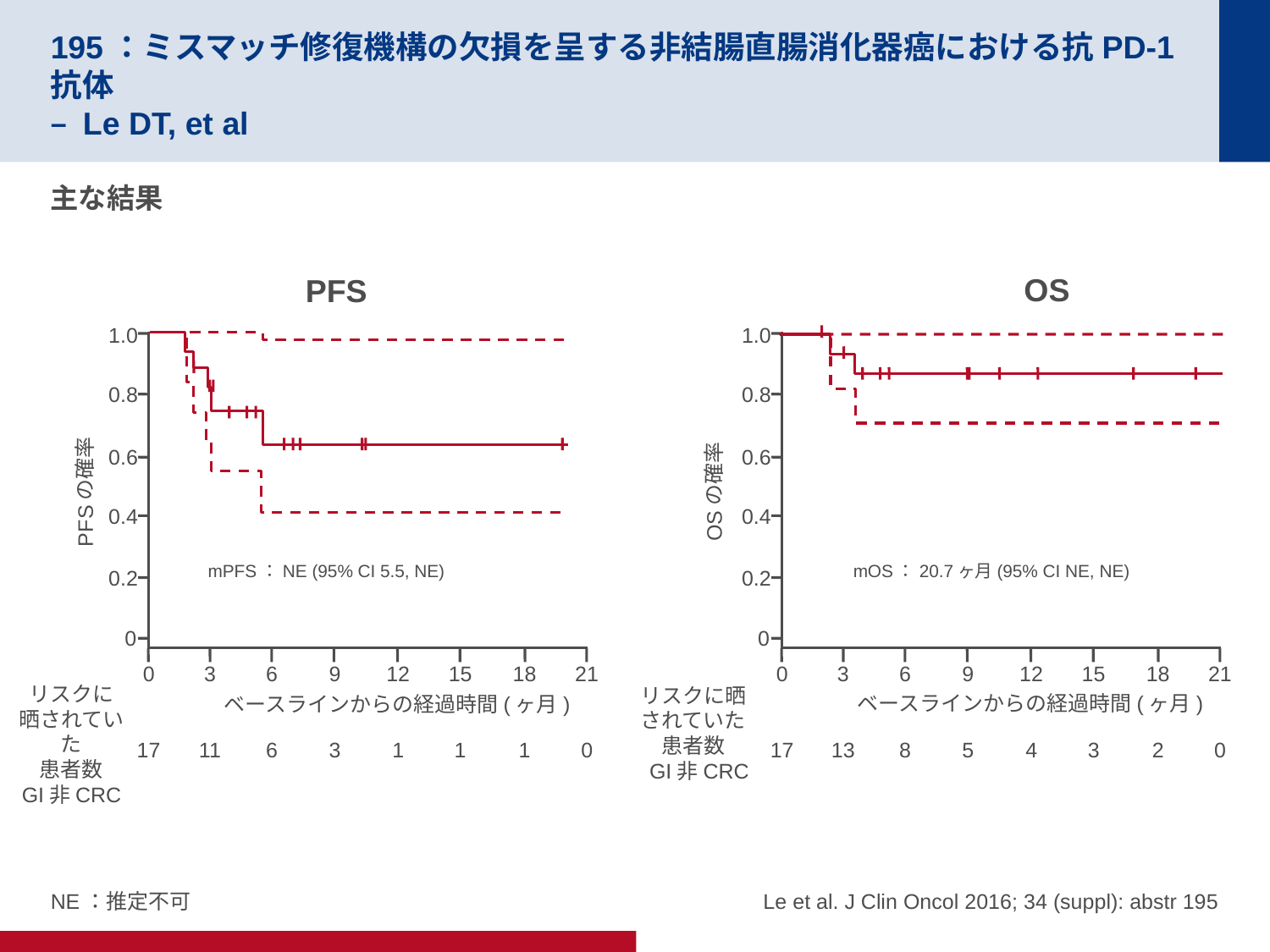

# 195：ミスマッチ修復機構の欠損を呈する非結腸直腸消化器癌における抗PD-1抗体 – Le DT, et al
主な結果

OS
PFS
1.0

0.8

0.6

PFSの確率
0.4

mPFS：NE (95% CI 5.5, NE)
0.2

0

0

17
3

11
6

6
9

3
12

1
15

1
18

1
21

0
リスクに
晒されていた
患者数
GI非CRC
ベースラインからの経過時間(ヶ月)
1.0

0.8

0.6

OSの確率
0.4

mOS：20.7ヶ月(95% CI NE, NE)
0.2

0

0

17
3

13
6

8
9

5
12

4
15

3
18

2
21

0
リスクに晒されていた患者数
GI非CRC
ベースラインからの経過時間(ヶ月)
NE：推定不可
Le et al. J Clin Oncol 2016; 34 (suppl): abstr 195